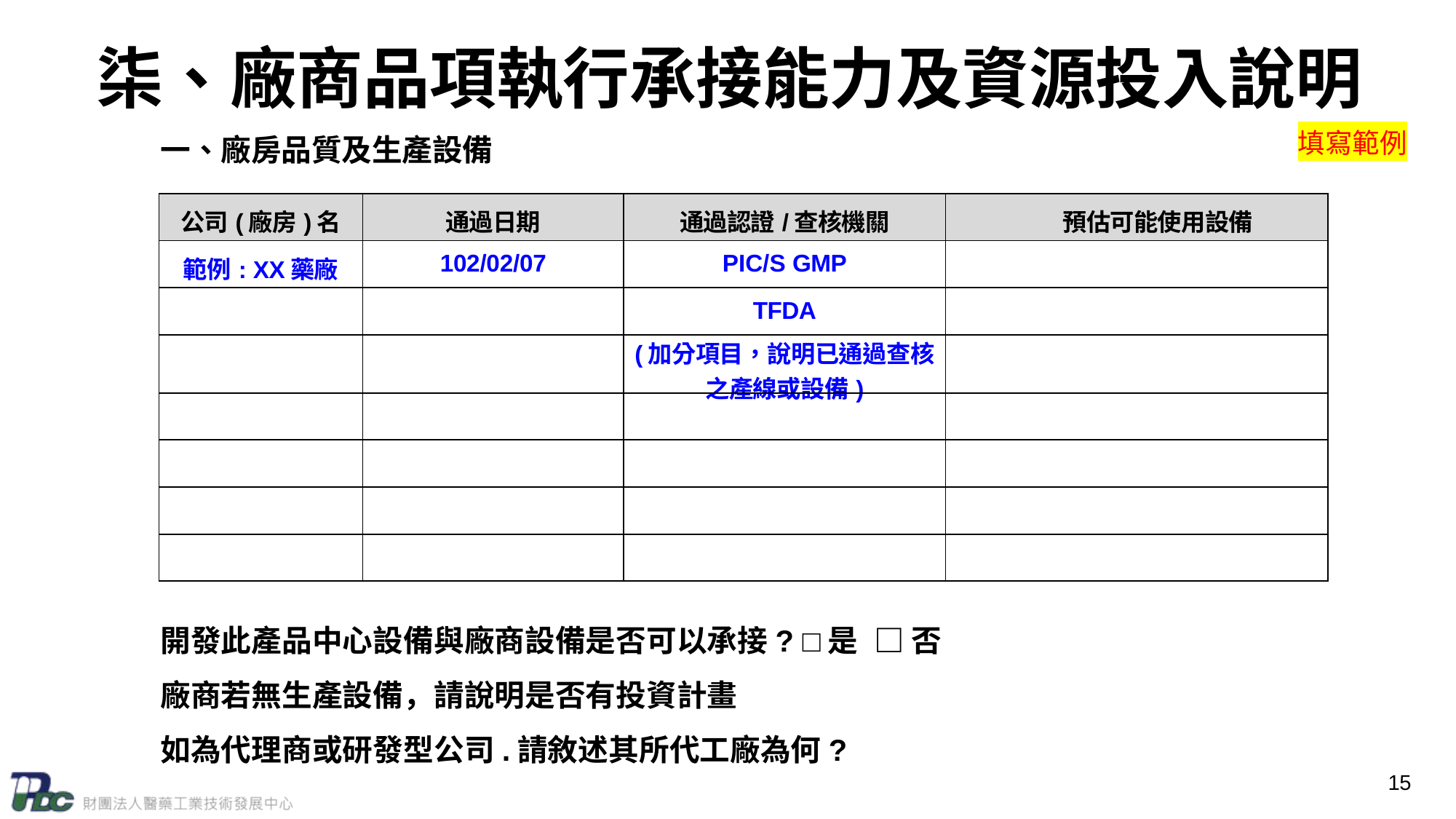

# 柒、廠商品項執行承接能力及資源投入說明
填寫範例
一、廠房品質及生產設備
| 公司(廠房)名 | 通過日期 | 通過認證/查核機關 | 預估可能使用設備 |
| --- | --- | --- | --- |
| 範例: XX藥廠 | 102/02/07 | PIC/S GMP |  |
|  |  | TFDA |  |
|  |  | (加分項目，說明已通過查核之產線或設備) |  |
|  |  |  |  |
|  |  |  |  |
|  |  |  |  |
|  |  |  |  |
開發此產品中心設備與廠商設備是否可以承接? □是	□ 否廠商若無生產設備，請說明是否有投資計畫
如為代理商或研發型公司.請敘述其所代工廠為何?
15